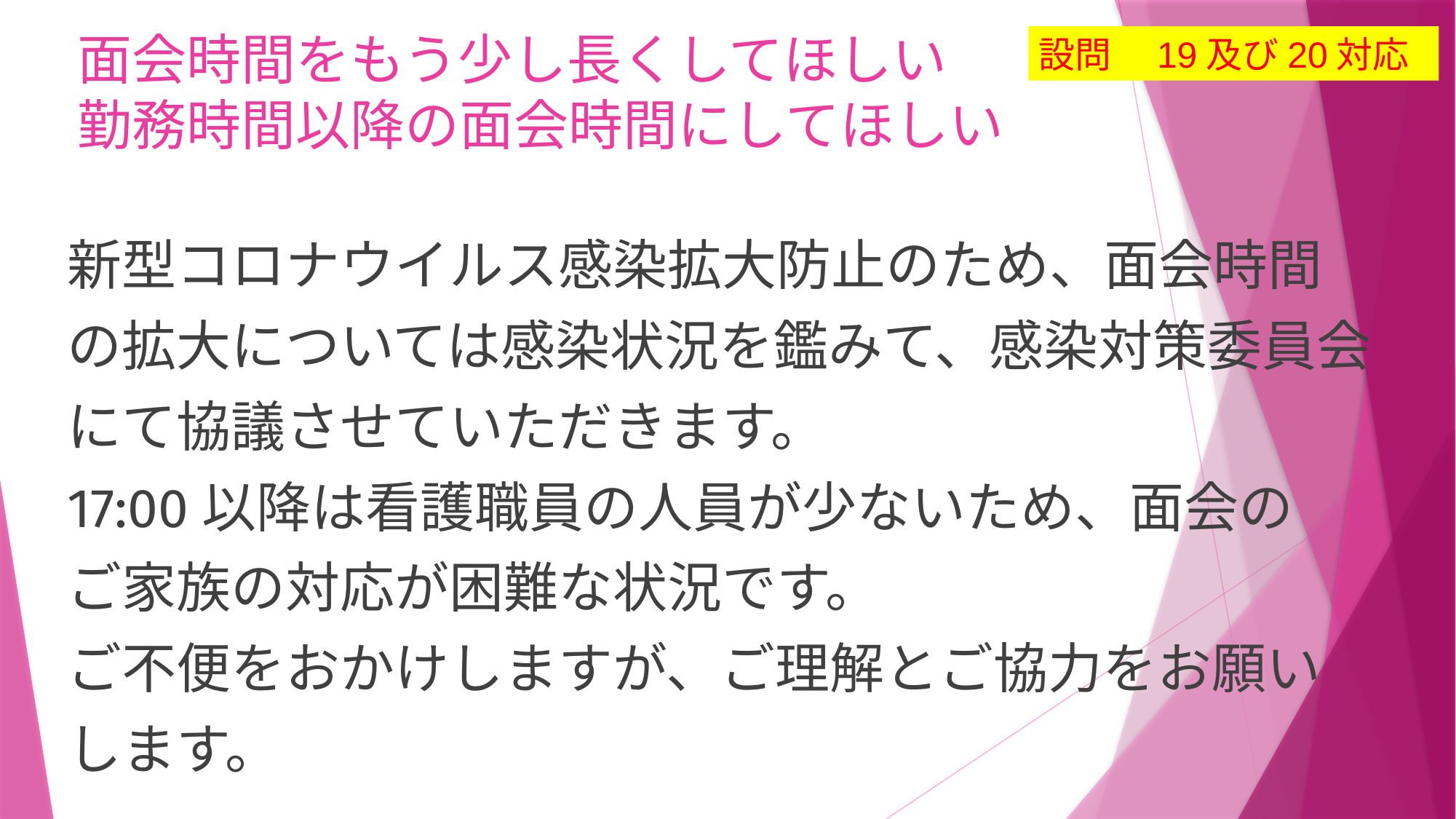

# 面会時間をもう少し長くしてほしい 勤務時間以降の面会時間にしてほしい
設問　19及び20対応
新型コロナウイルス感染拡大防止のため、面会時間
の拡大については感染状況を鑑みて、感染対策委員会
にて協議させていただきます。
17:00以降は看護職員の人員が少ないため、面会の
ご家族の対応が困難な状況です。
ご不便をおかけしますが、ご理解とご協力をお願い
します。